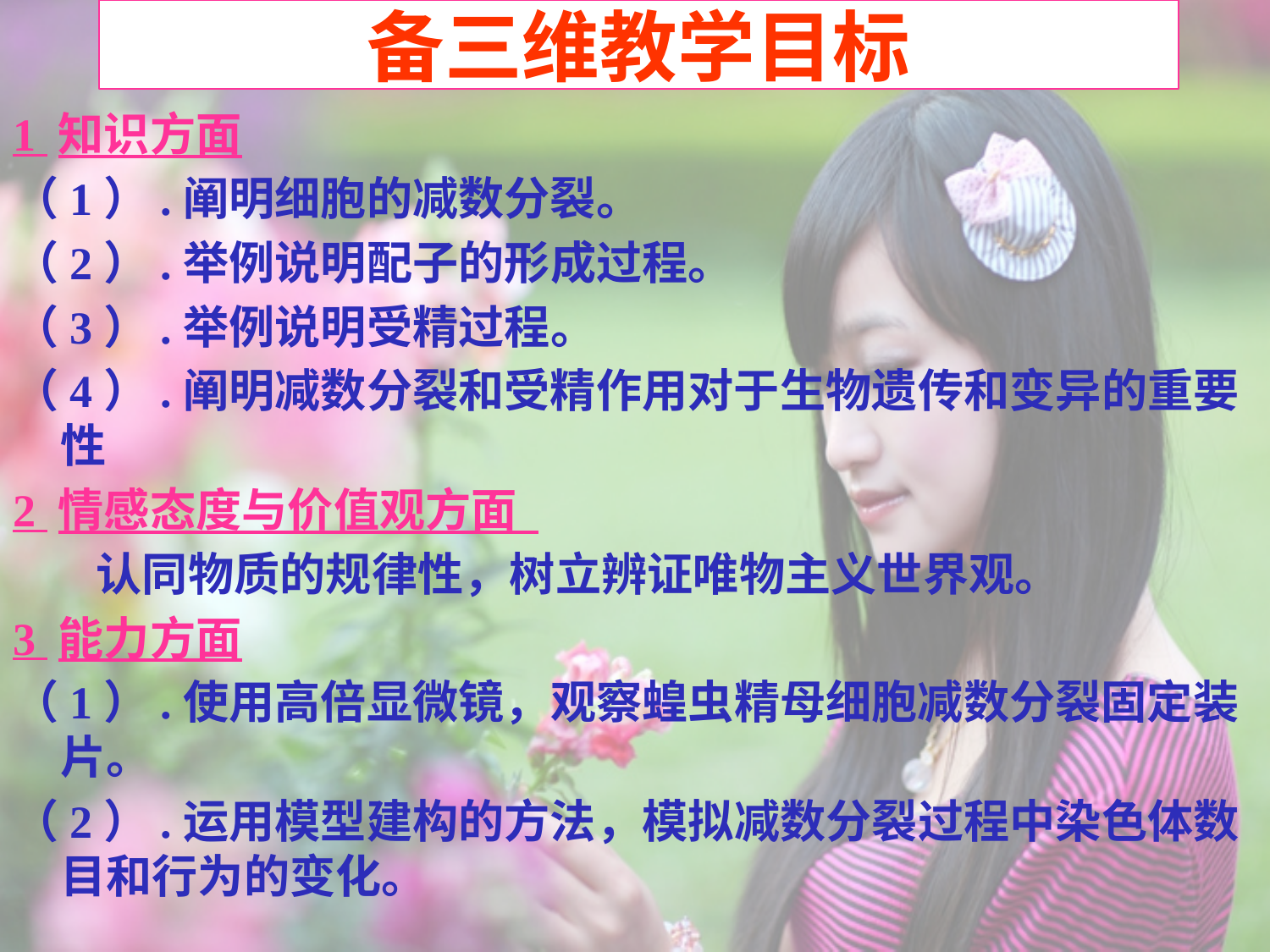

# 备三维教学目标
1 知识方面
（1）.阐明细胞的减数分裂。
（2）.举例说明配子的形成过程。
（3）.举例说明受精过程。
（4）.阐明减数分裂和受精作用对于生物遗传和变异的重要性
2 情感态度与价值观方面
       认同物质的规律性，树立辨证唯物主义世界观。
3 能力方面
（1）.使用高倍显微镜，观察蝗虫精母细胞减数分裂固定装片。
（2）.运用模型建构的方法，模拟减数分裂过程中染色体数目和行为的变化。